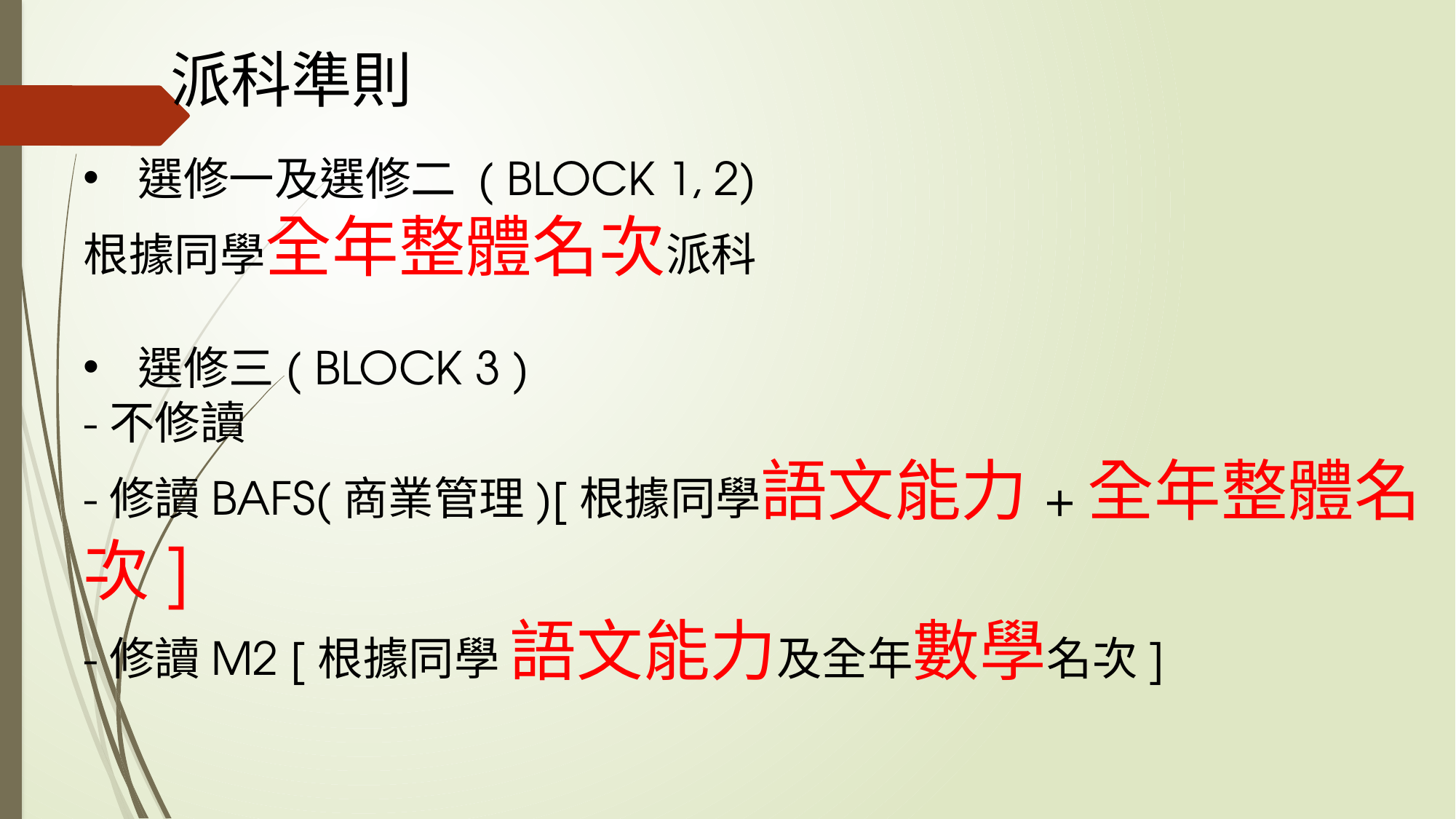

派科準則
選修一及選修二 ( BLOCK 1, 2)
根據同學全年整體名次派科

選修三( BLOCK 3 )
-不修讀
-修讀BAFS(商業管理)[根據同學語文能力+全年整體名次]
-修讀M2 [根據同學 語文能力及全年數學名次]